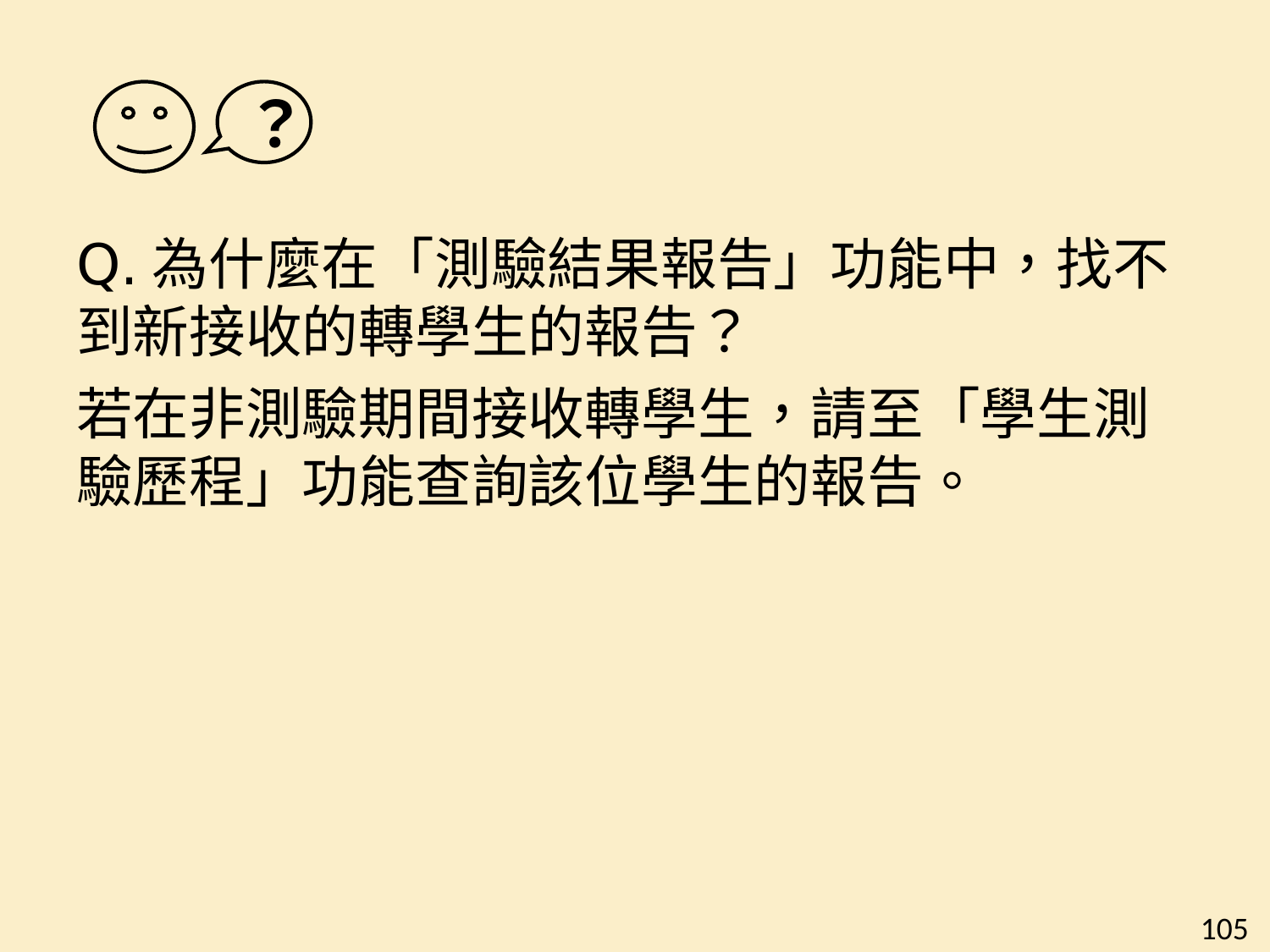

？
Q.為什麼在「測驗結果報告」功能中，找不到新接收的轉學生的報告？
若在非測驗期間接收轉學生，請至「學生測驗歷程」功能查詢該位學生的報告。
105